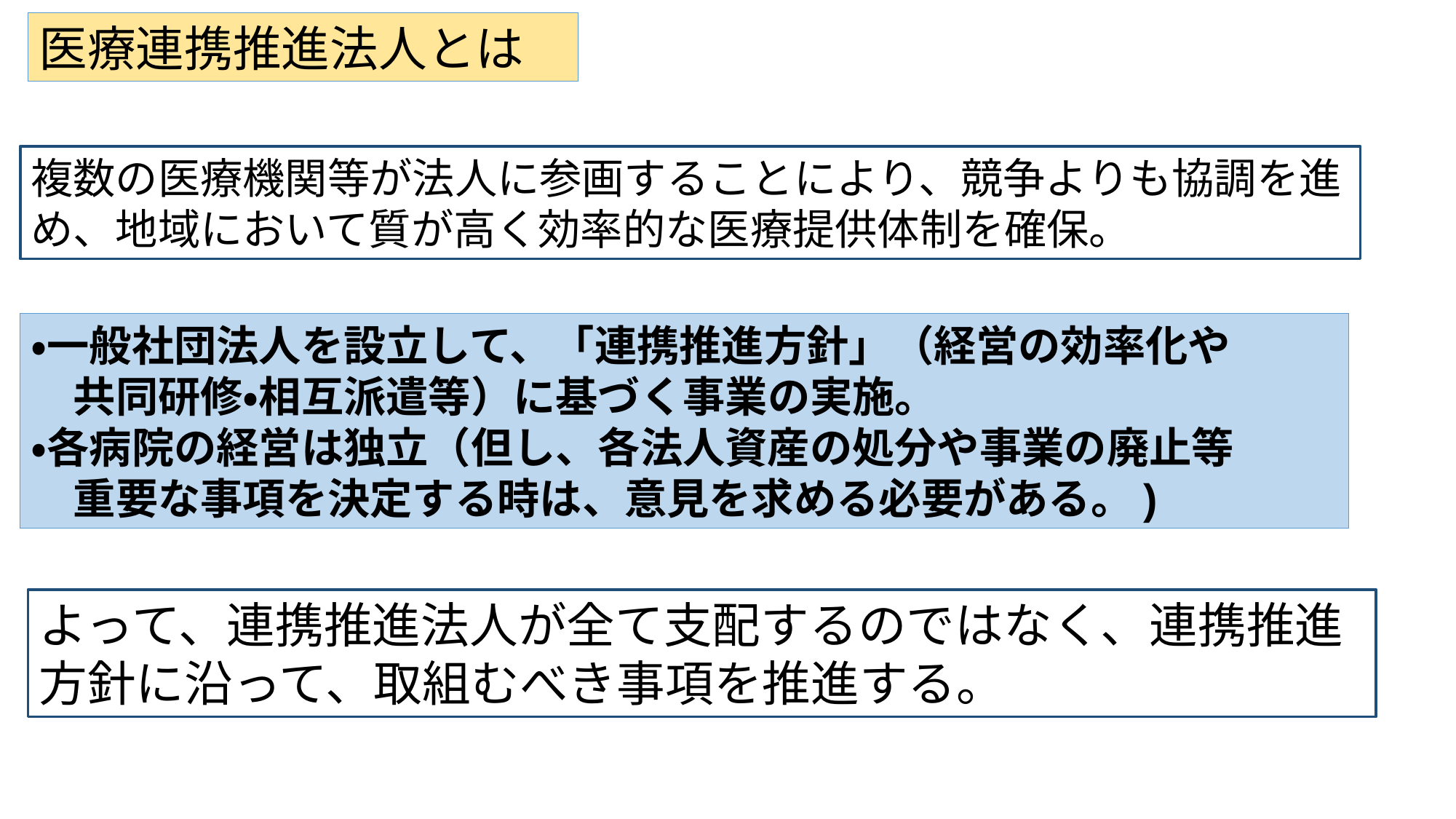

医療連携推進法人とは
複数の医療機関等が法人に参画することにより、競争よりも協調を進め、地域において質が高く効率的な医療提供体制を確保。
・一般社団法人を設立して、「連携推進方針」（経営の効率化や
　共同研修・相互派遣等）に基づく事業の実施。
・各病院の経営は独立（但し、各法人資産の処分や事業の廃止等
　重要な事項を決定する時は、意見を求める必要がある。)
よって、連携推進法人が全て支配するのではなく、連携推進方針に沿って、取組むべき事項を推進する。